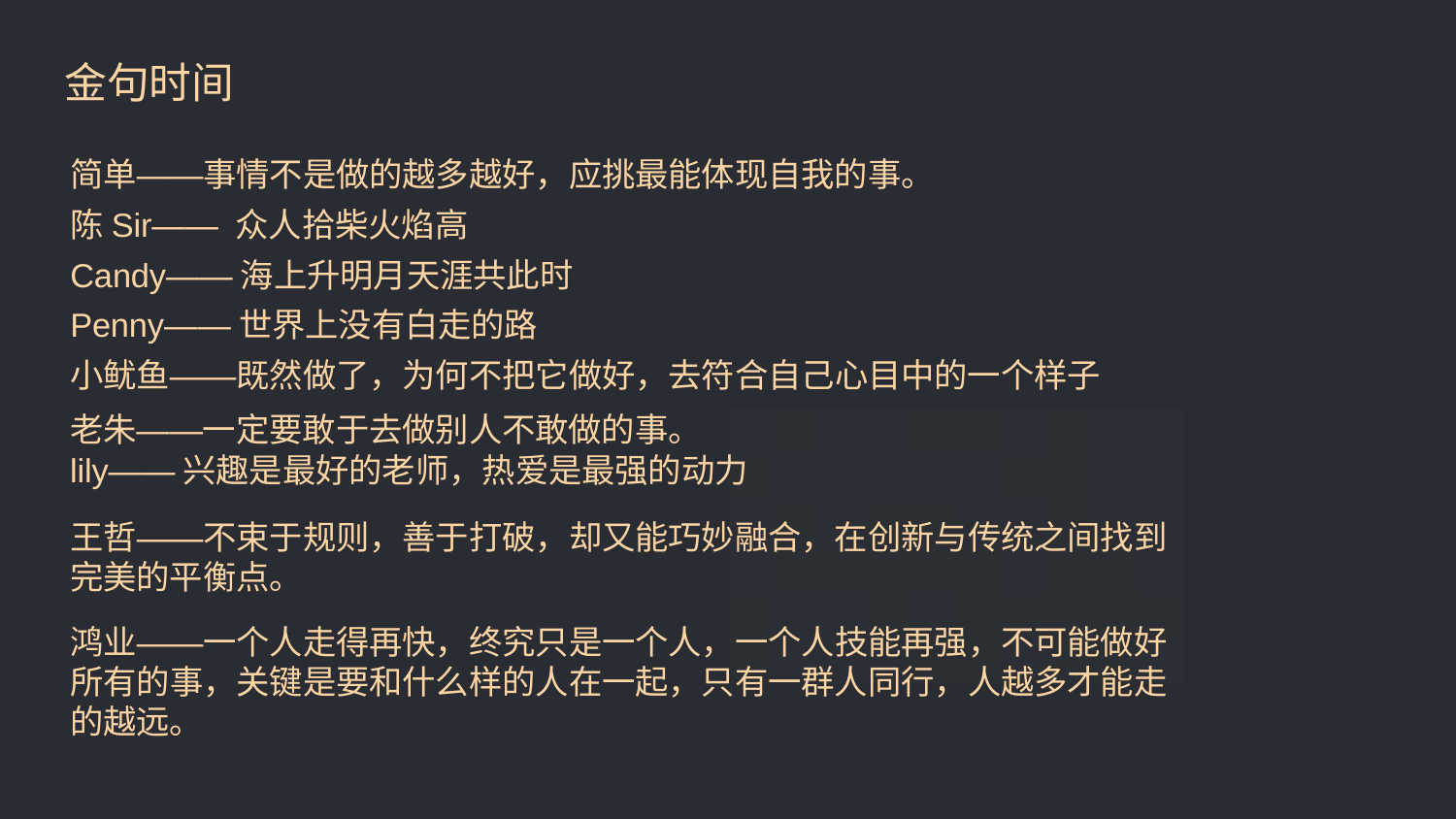

金句时间
简单——事情不是做的越多越好，应挑最能体现自我的事。
陈Sir—— 众人拾柴火焰高
Candy——海上升明月天涯共此时
Penny——世界上没有白走的路
小鱿鱼——既然做了，为何不把它做好，去符合自己心目中的一个样子
老朱——一定要敢于去做别人不敢做的事。
lily——兴趣是最好的老师，热爱是最强的动力
王哲——不束于规则，善于打破，却又能巧妙融合，在创新与传统之间找到完美的平衡点。
鸿业——一个人走得再快，终究只是一个人，一个人技能再强，不可能做好所有的事，关键是要和什么样的人在一起，只有一群人同行，人越多才能走的越远。